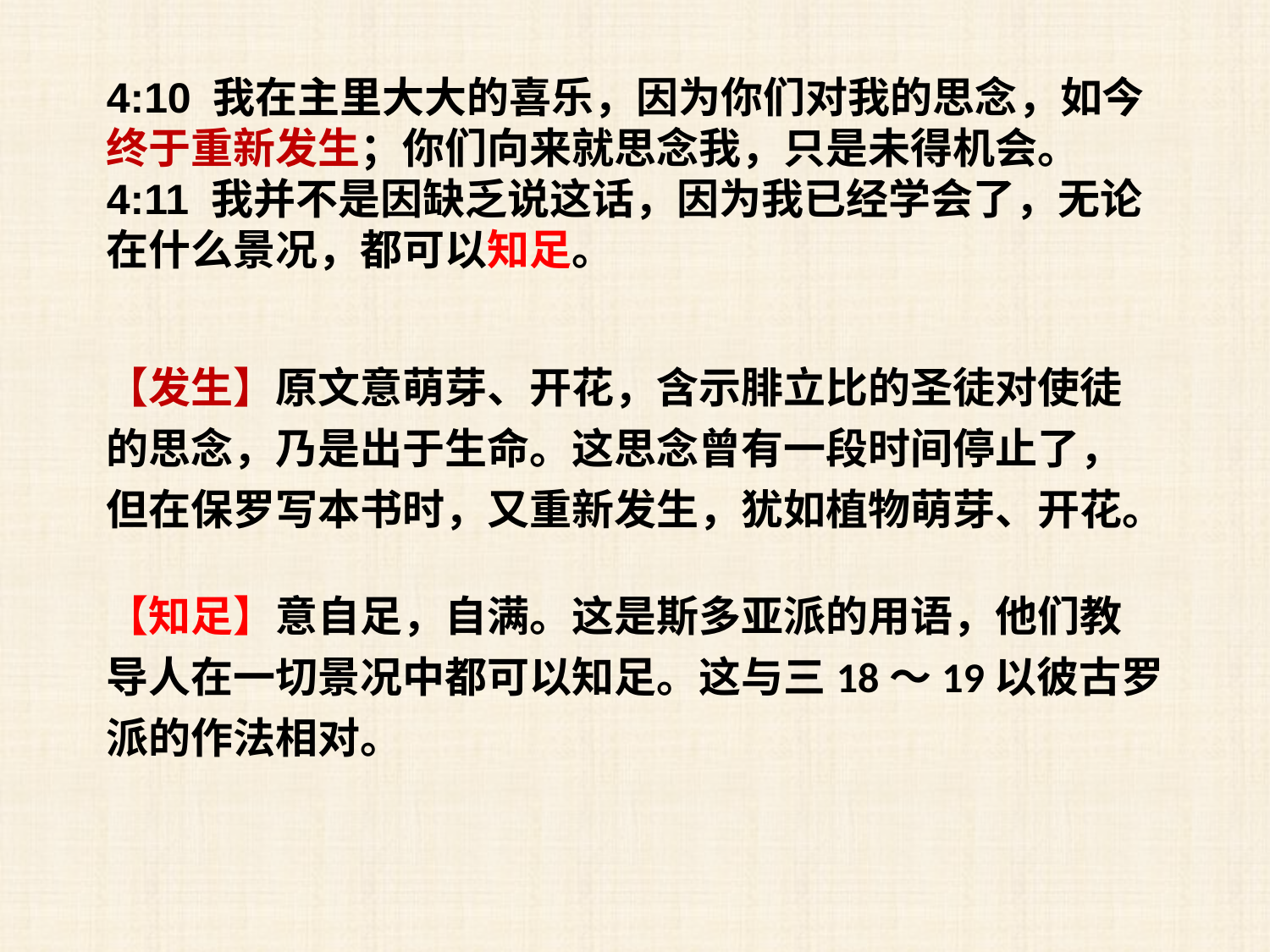

4:10 我在主里大大的喜乐，因为你们对我的思念，如今终于重新发生；你们向来就思念我，只是未得机会。
4:11 我并不是因缺乏说这话，因为我已经学会了，无论在什么景况，都可以知足。
【发生】原文意萌芽、开花，含示腓立比的圣徒对使徒的思念，乃是出于生命。这思念曾有一段时间停止了，但在保罗写本书时，又重新发生，犹如植物萌芽、开花。
【知足】意自足，自满。这是斯多亚派的用语，他们教导人在一切景况中都可以知足。这与三18～19以彼古罗派的作法相对。